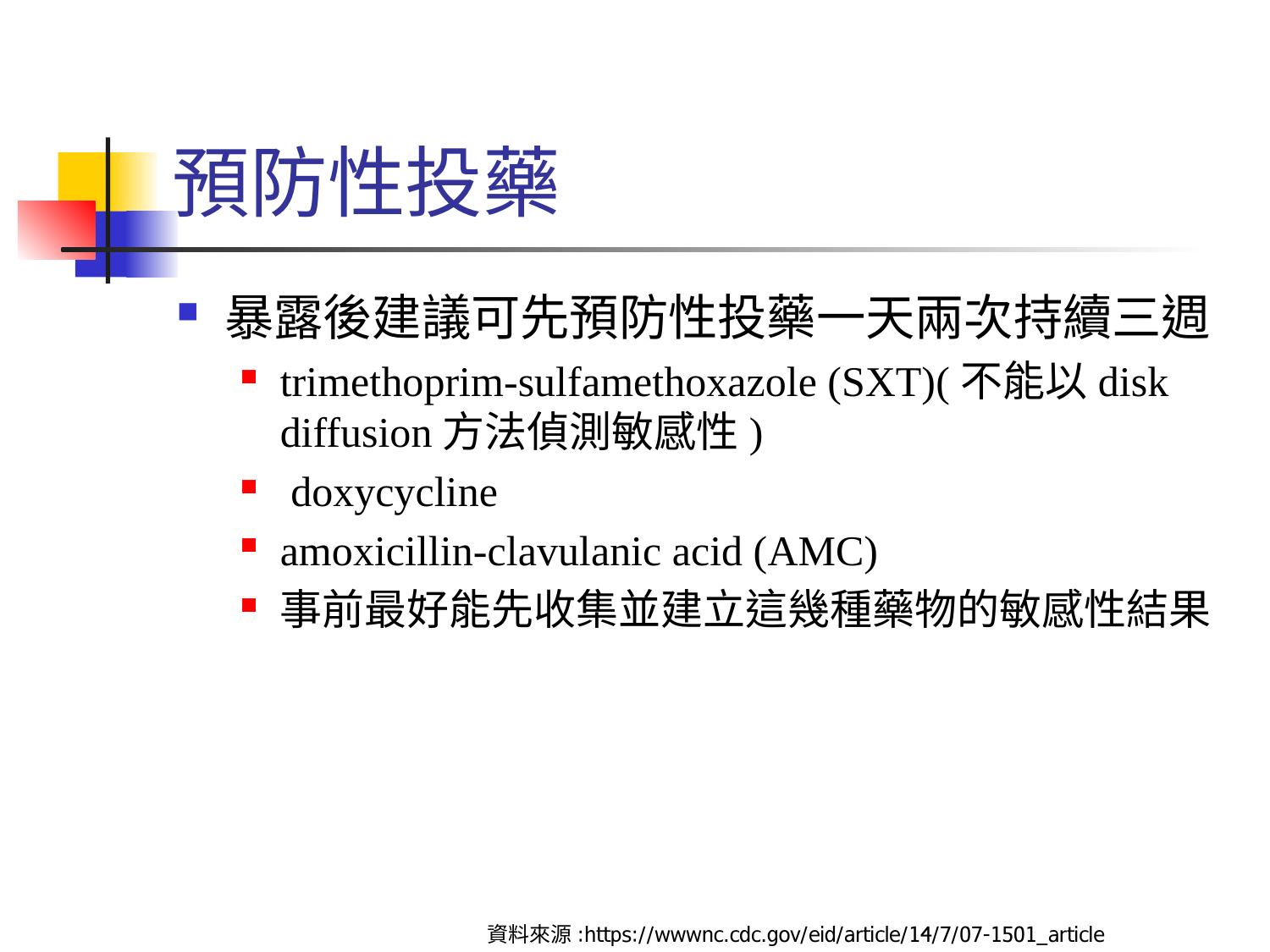

# 預防性投藥
暴露後建議可先預防性投藥一天兩次持續三週
trimethoprim-sulfamethoxazole (SXT)(不能以disk diffusion方法偵測敏感性)
 doxycycline
amoxicillin-clavulanic acid (AMC)
事前最好能先收集並建立這幾種藥物的敏感性結果
資料來源:https://wwwnc.cdc.gov/eid/article/14/7/07-1501_article